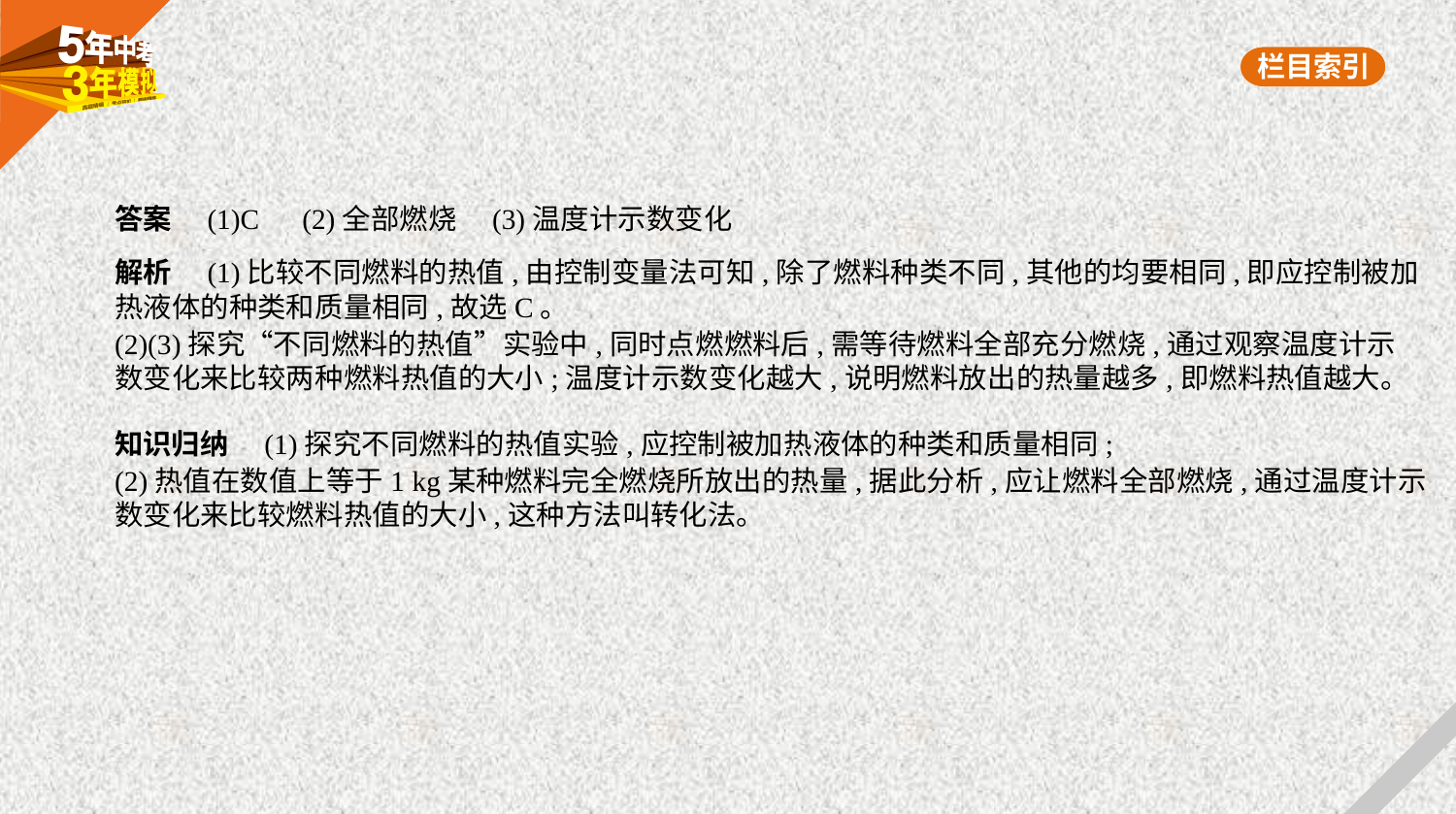

答案　(1)C　(2)全部燃烧　(3)温度计示数变化
解析　(1)比较不同燃料的热值,由控制变量法可知,除了燃料种类不同,其他的均要相同,即应控制被加
热液体的种类和质量相同,故选C。
(2)(3)探究“不同燃料的热值”实验中,同时点燃燃料后,需等待燃料全部充分燃烧,通过观察温度计示
数变化来比较两种燃料热值的大小;温度计示数变化越大,说明燃料放出的热量越多,即燃料热值越大。
知识归纳　(1)探究不同燃料的热值实验,应控制被加热液体的种类和质量相同;
(2)热值在数值上等于1 kg某种燃料完全燃烧所放出的热量,据此分析,应让燃料全部燃烧,通过温度计示
数变化来比较燃料热值的大小,这种方法叫转化法。